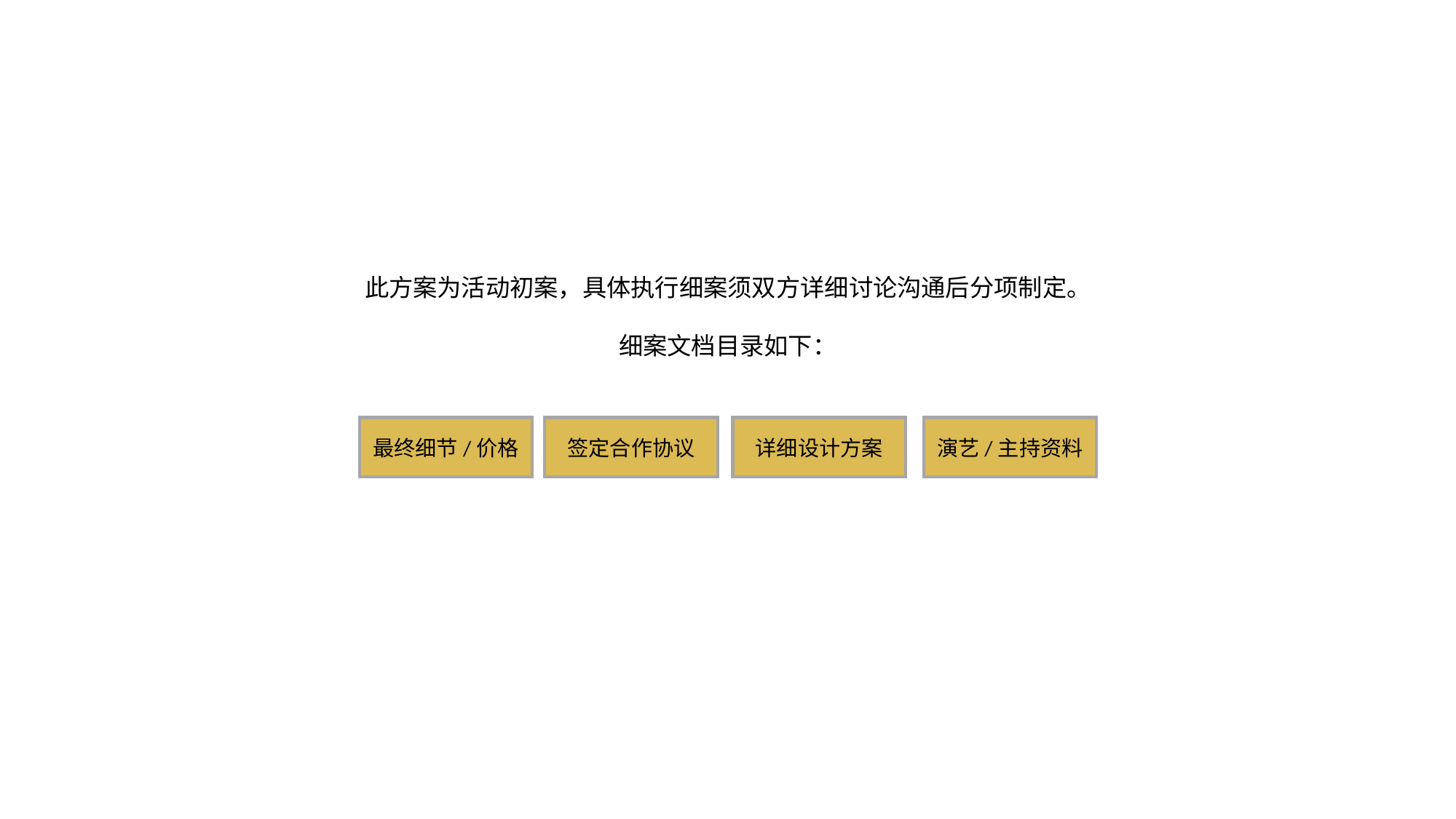

此方案为活动初案，具体执行细案须双方详细讨论沟通后分项制定。

细案文档目录如下：
最终细节/价格
签定合作协议
详细设计方案
演艺/主持资料